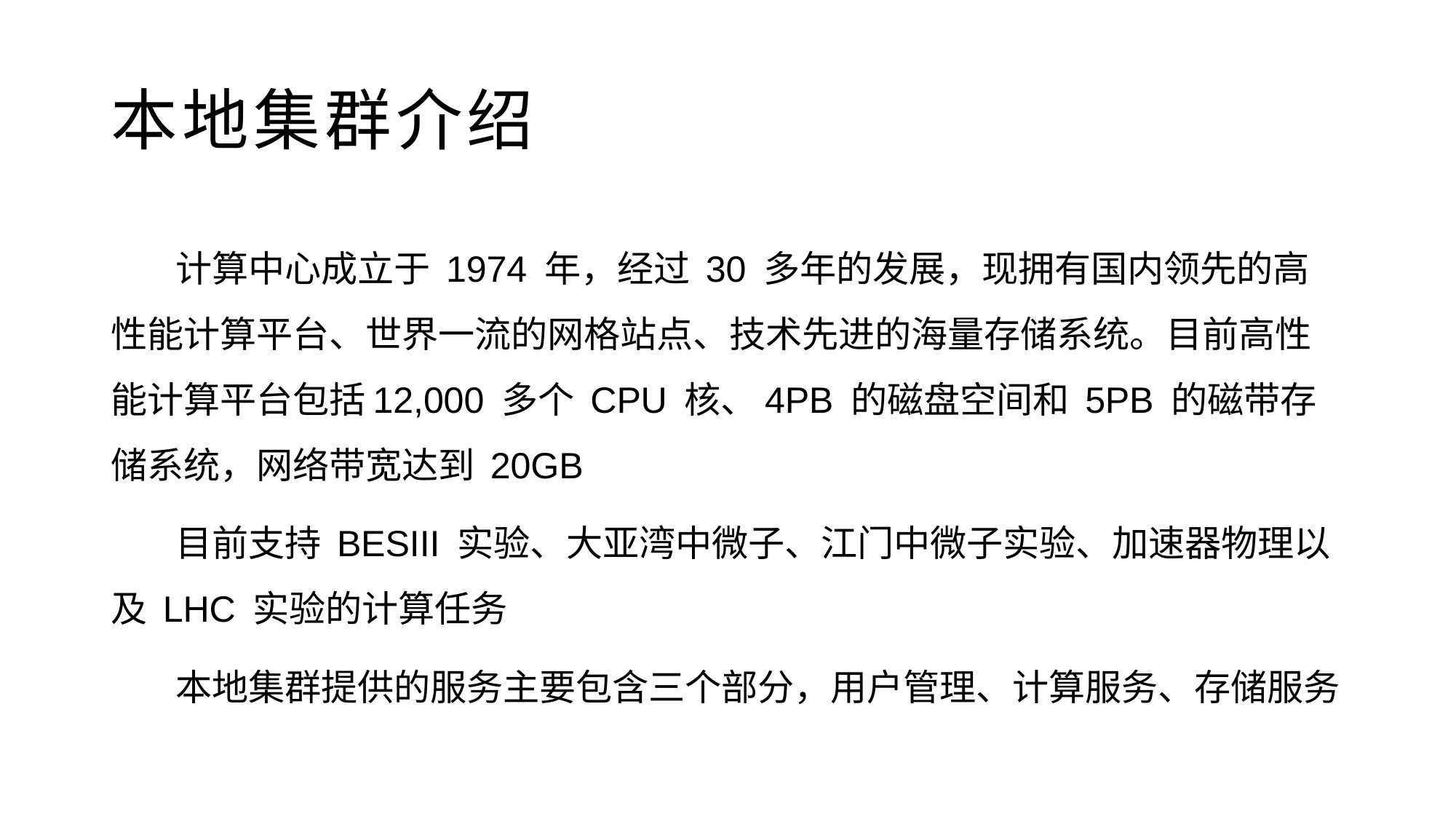

# 本地集群介绍
       计算中心成立于 1974 年，经过 30 多年的发展，现拥有国内领先的高性能计算平台、世界一流的网格站点、技术先进的海量存储系统。目前高性能计算平台包括12,000 多个 CPU 核、4PB 的磁盘空间和 5PB 的磁带存储系统，网络带宽达到 20GB
       目前支持 BESIII 实验、大亚湾中微子、江门中微子实验、加速器物理以及 LHC 实验的计算任务
       本地集群提供的服务主要包含三个部分，用户管理、计算服务、存储服务